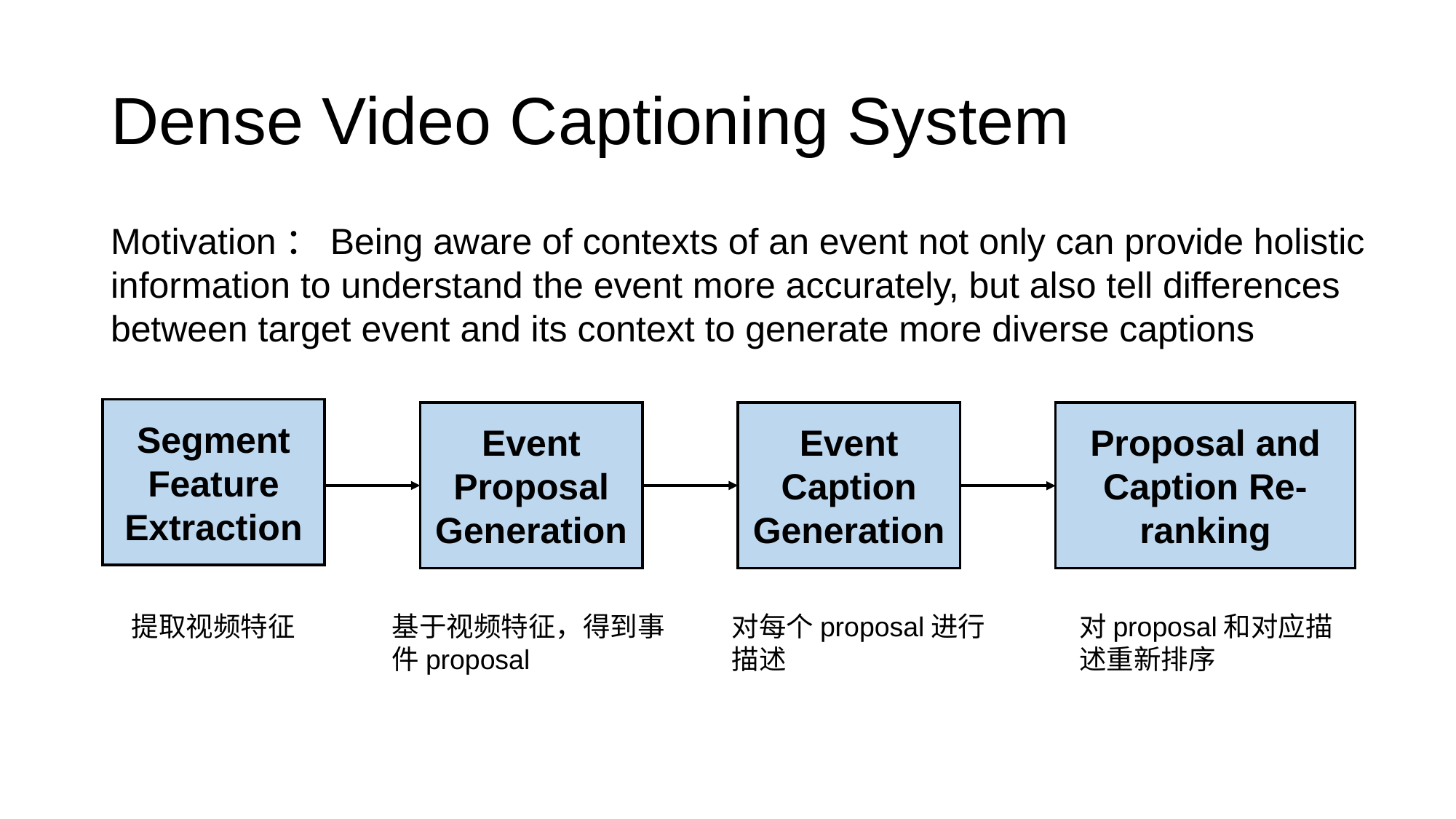

# Dense Video Captioning System
Motivation：Being aware of contexts of an event not only can provide holistic information to understand the event more accurately, but also tell differences between target event and its context to generate more diverse captions
Segment Feature Extraction
Event Proposal Generation
Event Caption Generation
Proposal and Caption Re-ranking
对每个proposal进行描述
对proposal和对应描述重新排序
提取视频特征
基于视频特征，得到事件proposal